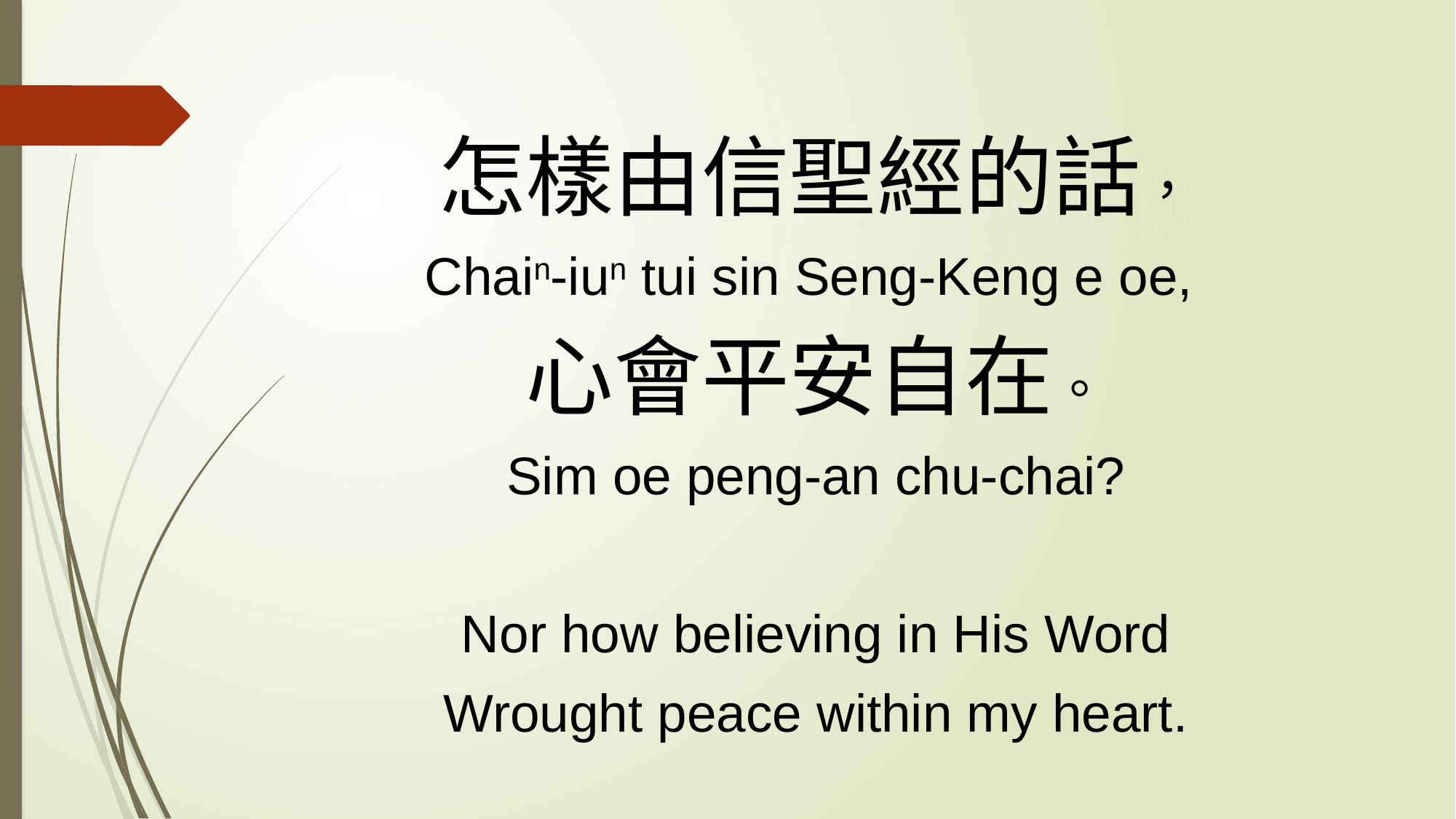

怎樣由信聖經的話，
Chain-iun tui sin Seng-Keng e oe,
心會平安自在。
Sim oe peng-an chu-chai?

Nor how believing in His Word
Wrought peace within my heart.